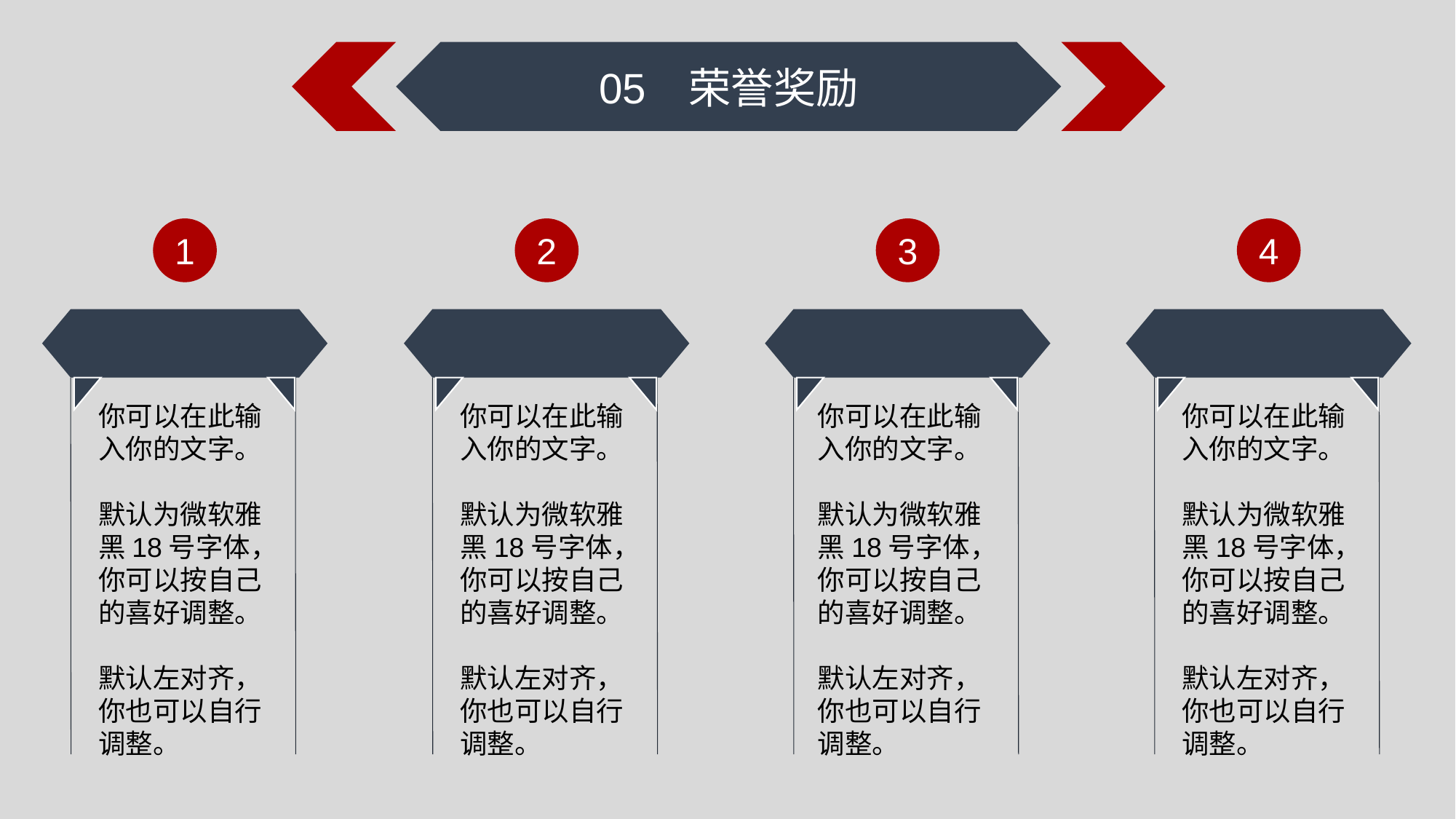

05    荣誉奖励

1
2
3
4

你可以在此输入你的文字。

默认为微软雅黑18号字体，你可以按自己的喜好调整。

默认左对齐，你也可以自行调整。
你可以在此输入你的文字。

默认为微软雅黑18号字体，你可以按自己的喜好调整。

默认左对齐，你也可以自行调整。
你可以在此输入你的文字。

默认为微软雅黑18号字体，你可以按自己的喜好调整。

默认左对齐，你也可以自行调整。
你可以在此输入你的文字。

默认为微软雅黑18号字体，你可以按自己的喜好调整。

默认左对齐，你也可以自行调整。